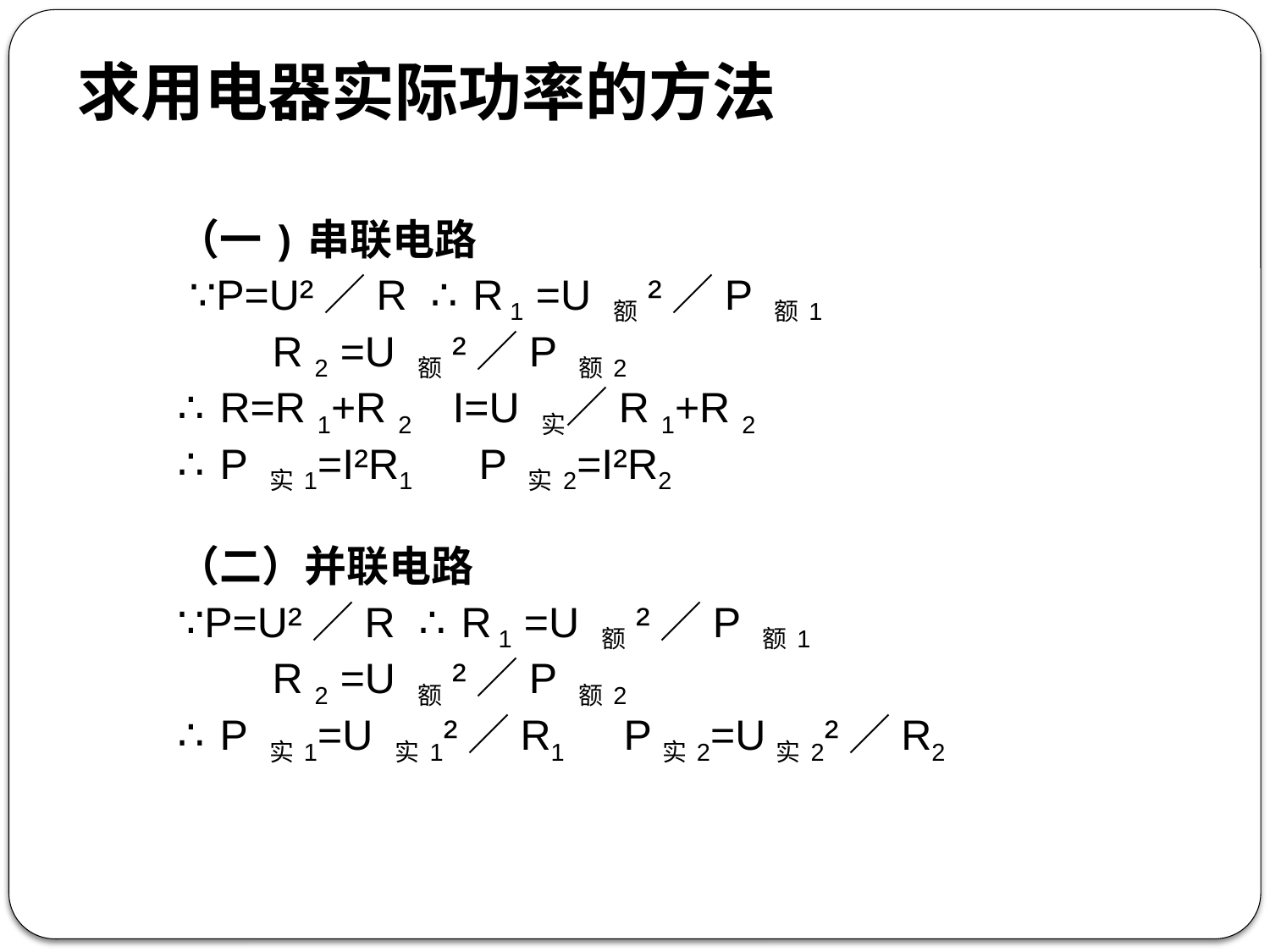

# 求用电器实际功率的方法
（一)串联电路
 ∵P=U²／R  ∴R 1 =U 额²／P 额1
        R 2 =U 额²／P 额2
∴R=R 1+R 2      I=U 实／R 1+R 2
∴P 实1=I²R1         P 实2=I²R2

（二）并联电路
∵P=U²／R  ∴R 1 =U 额²／P 额1
        R 2 =U 额²／P 额2
∴P 实1=U 实1²／R1     P实2=U实2²／R2